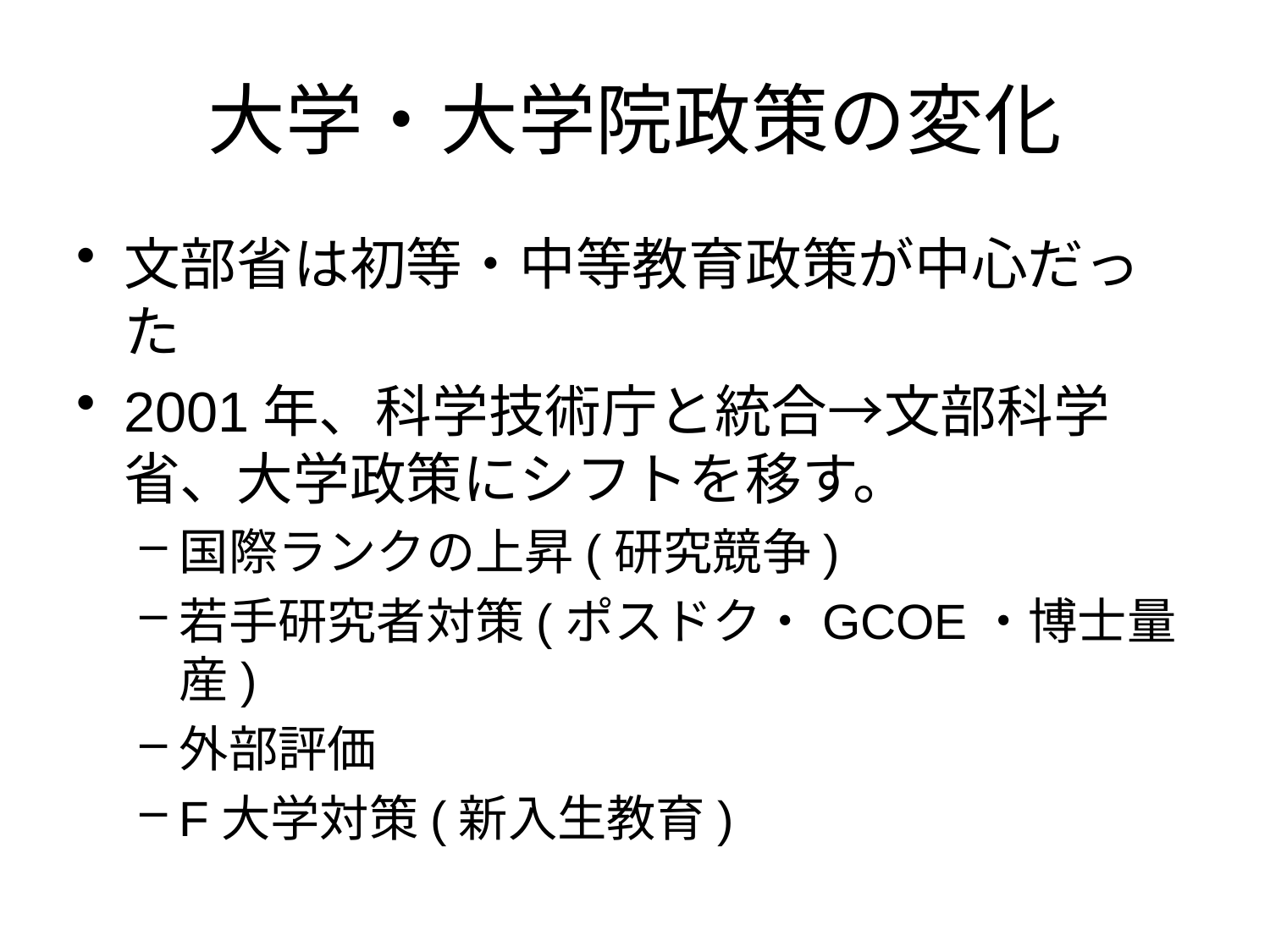

# 大学・大学院政策の変化
文部省は初等・中等教育政策が中心だった
2001年、科学技術庁と統合→文部科学省、大学政策にシフトを移す。
国際ランクの上昇(研究競争)
若手研究者対策(ポスドク・GCOE・博士量産)
外部評価
F大学対策(新入生教育)